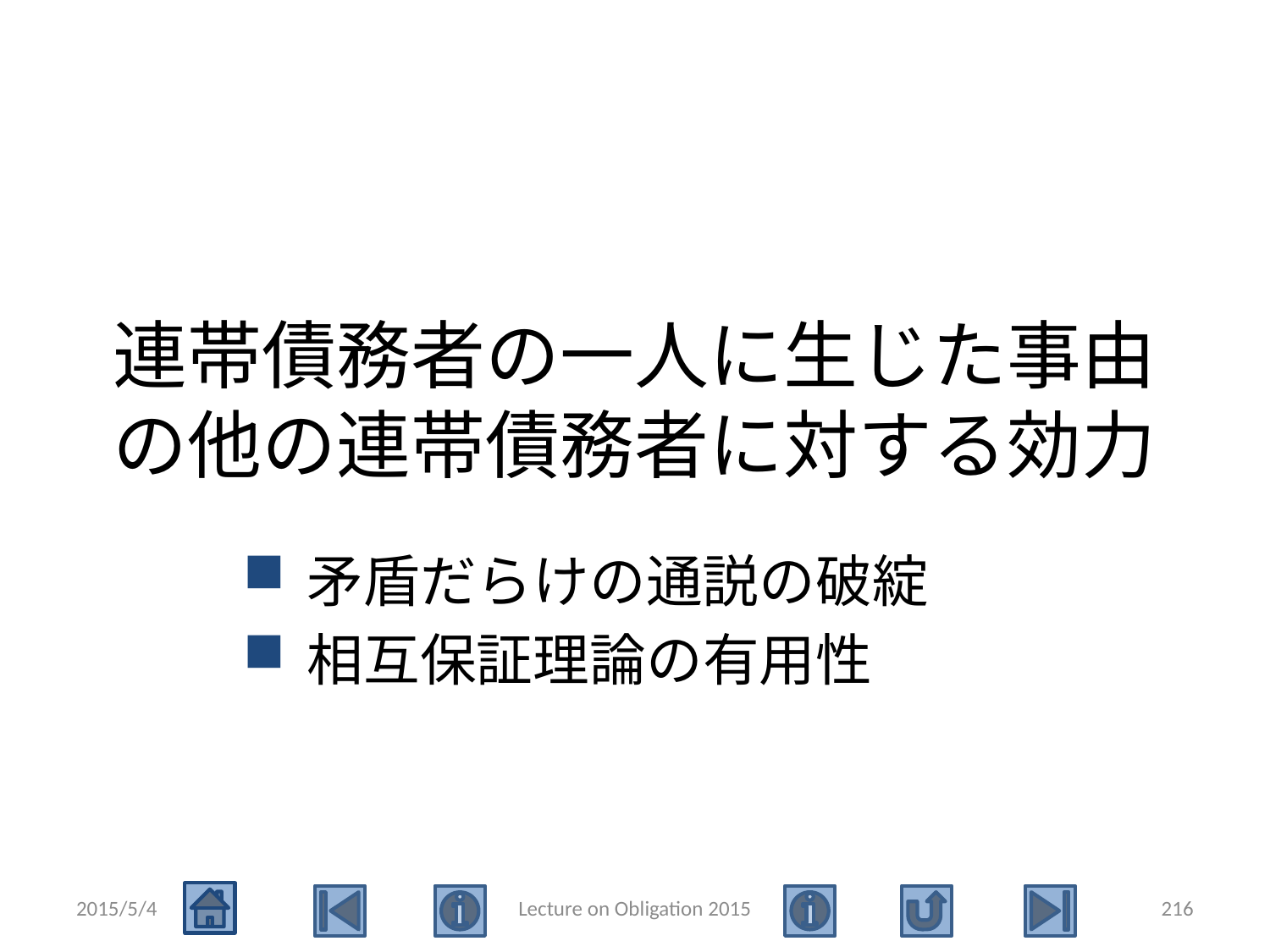

# 連帯債務者の一人に生じた事由の他の連帯債務者に対する効力
矛盾だらけの通説の破綻
相互保証理論の有用性
2015/5/4
Lecture on Obligation 2015
216